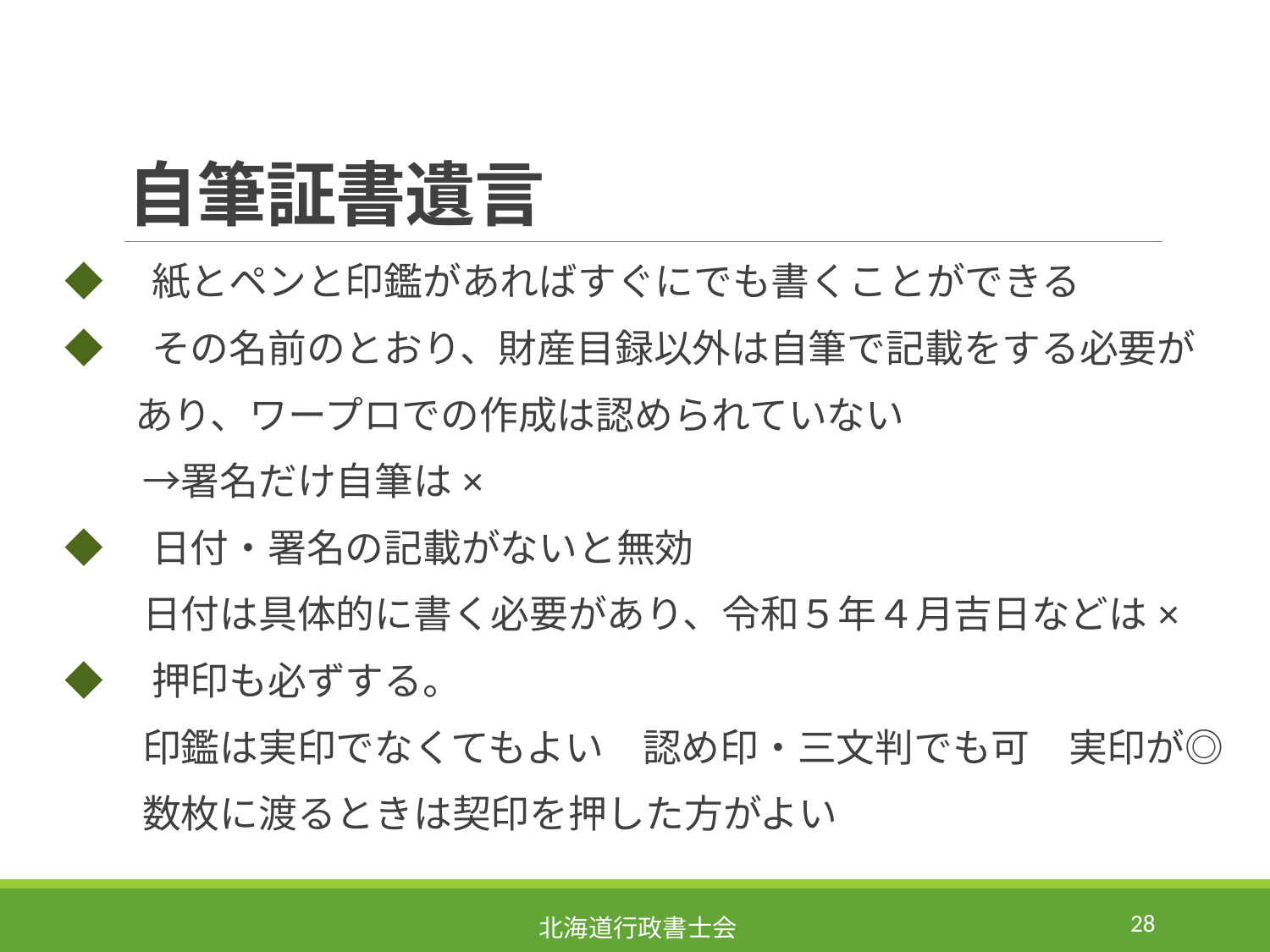

# 自筆証書遺言
◆　紙とペンと印鑑があればすぐにでも書くことができる
◆　その名前のとおり、財産目録以外は自筆で記載をする必要が
       あり、ワープロでの作成は認められていない
　　→署名だけ自筆は×
◆　日付・署名の記載がないと無効
　　日付は具体的に書く必要があり、令和５年４月吉日などは×
◆　押印も必ずする。
　　印鑑は実印でなくてもよい　認め印・三文判でも可　実印が◎
　　数枚に渡るときは契印を押した方がよい

28
北海道行政書士会